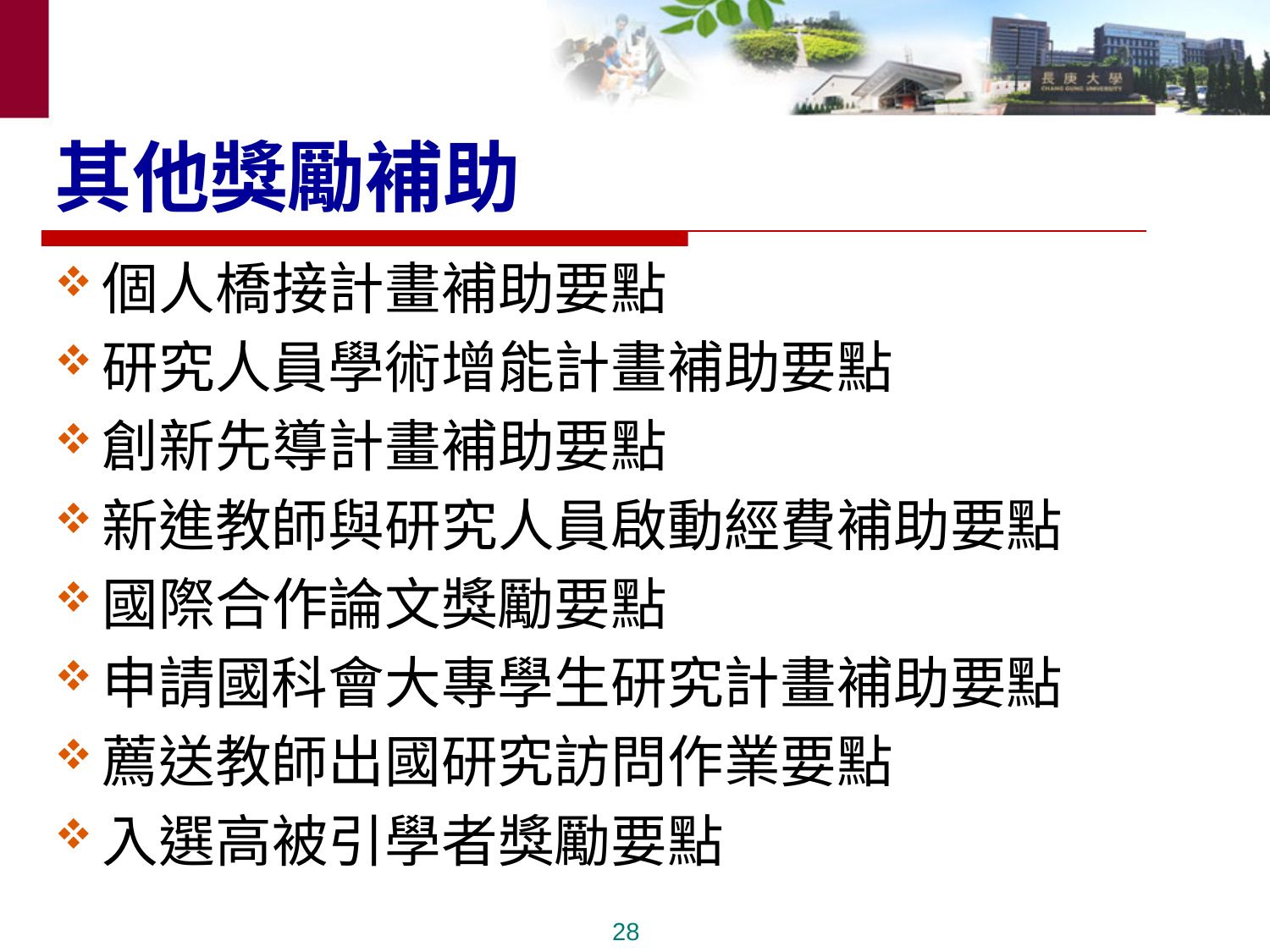

# 其他獎勵補助
個人橋接計畫補助要點
研究人員學術增能計畫補助要點
創新先導計畫補助要點
新進教師與研究人員啟動經費補助要點
國際合作論文獎勵要點
申請國科會大專學生研究計畫補助要點
薦送教師出國研究訪問作業要點
入選高被引學者獎勵要點

28